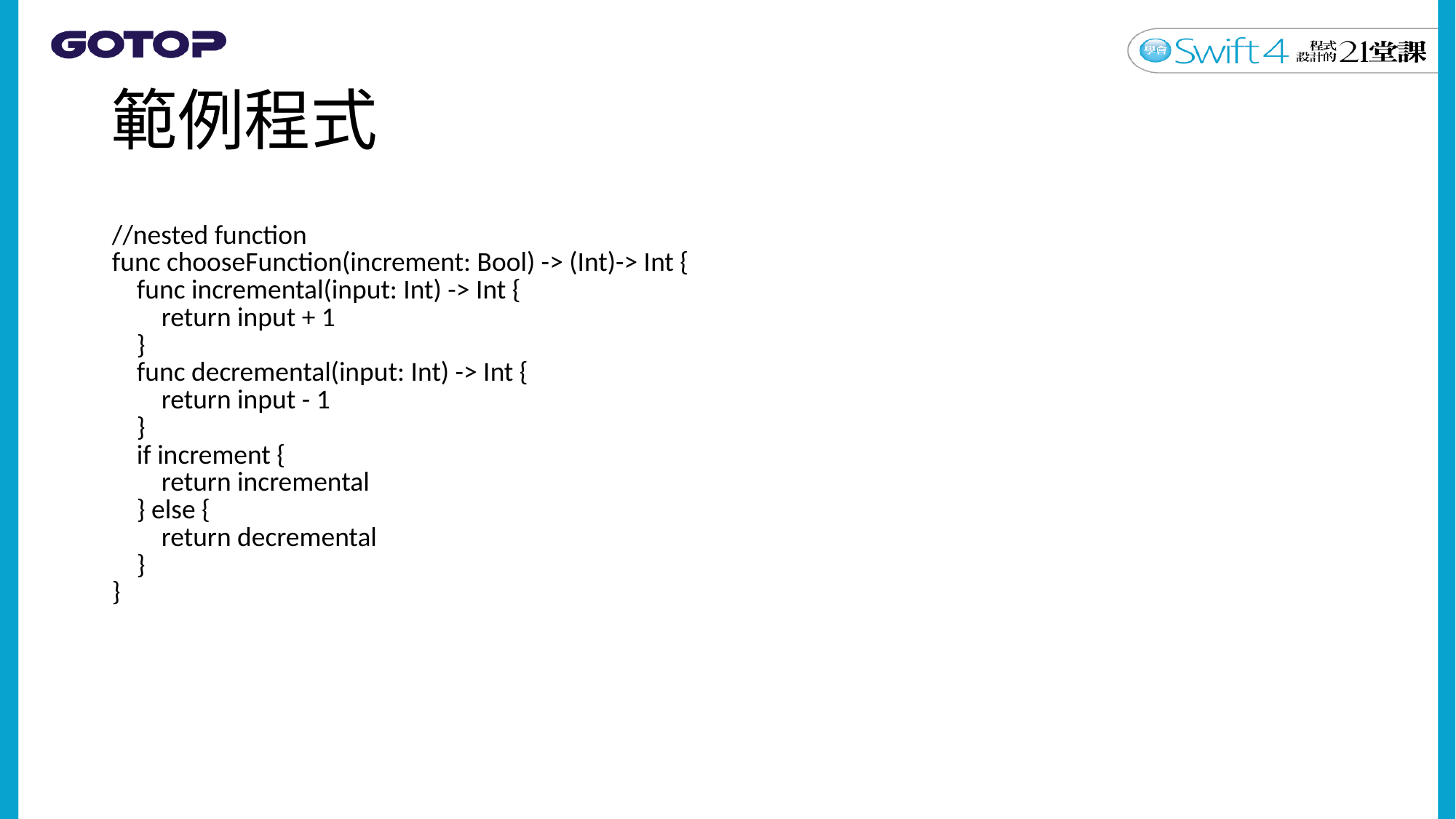

# 範例程式
| //nested function func chooseFunction(increment: Bool) -> (Int)-> Int { func incremental(input: Int) -> Int { return input + 1 } func decremental(input: Int) -> Int { return input - 1 } if increment { return incremental } else { return decremental } } |
| --- |